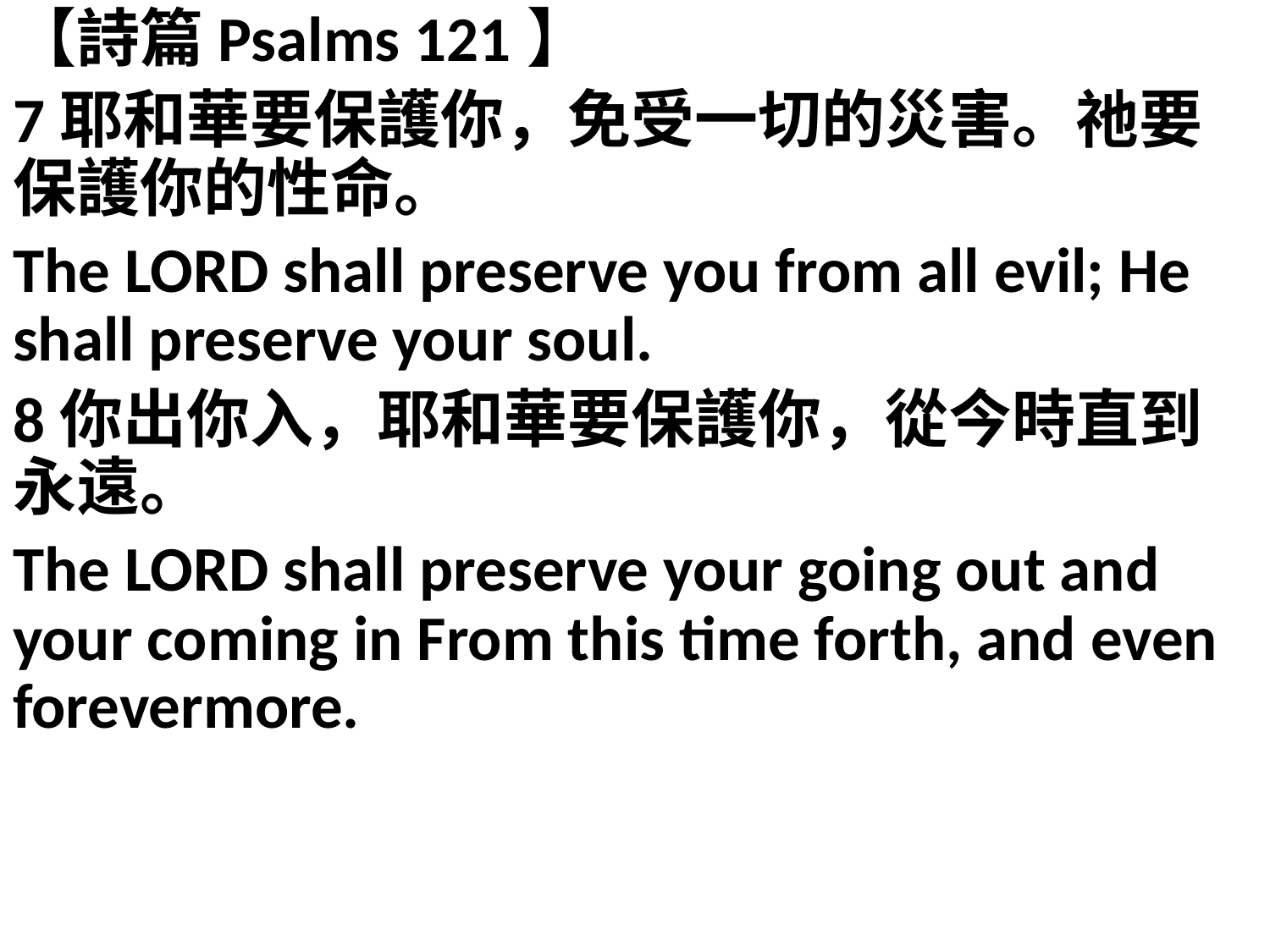

【詩篇Psalms 121】
7耶和華要保護你，免受一切的災害。祂要保護你的性命。
The LORD shall preserve you from all evil; He shall preserve your soul.
8你出你入，耶和華要保護你，從今時直到永遠。
The LORD shall preserve your going out and your coming in From this time forth, and even forevermore.